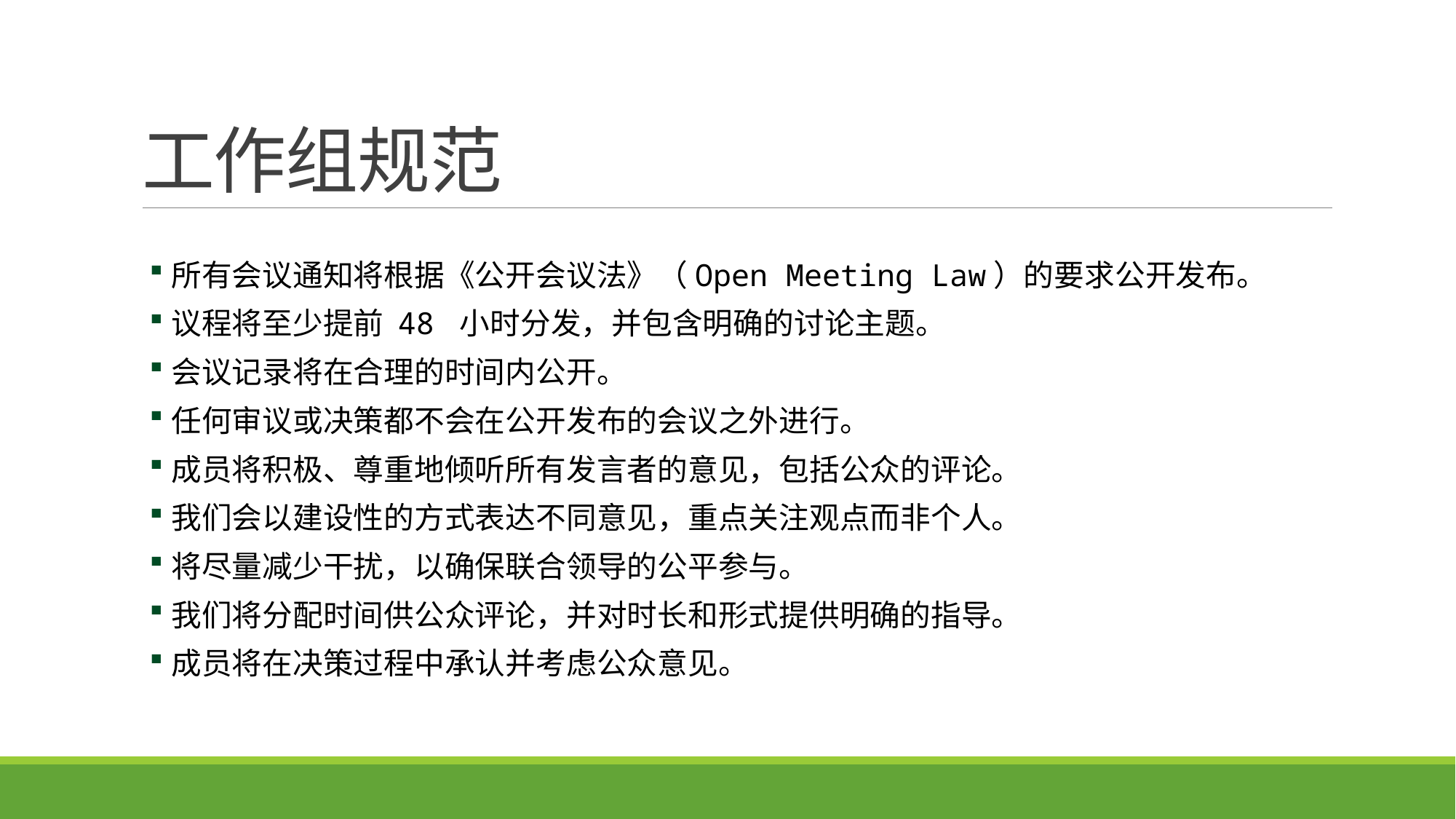

# 工作组规范
所有会议通知将根据《公开会议法》（Open Meeting Law）的要求公开发布。
议程将至少提前 48 小时分发，并包含明确的讨论主题。
会议记录将在合理的时间内公开。
任何审议或决策都不会在公开发布的会议之外进行。
成员将积极、尊重地倾听所有发言者的意见，包括公众的评论。
我们会以建设性的方式表达不同意见，重点关注观点而非个人。
将尽量减少干扰，以确保联合领导的公平参与。
我们将分配时间供公众评论，并对时长和形式提供明确的指导。
成员将在决策过程中承认并考虑公众意见。